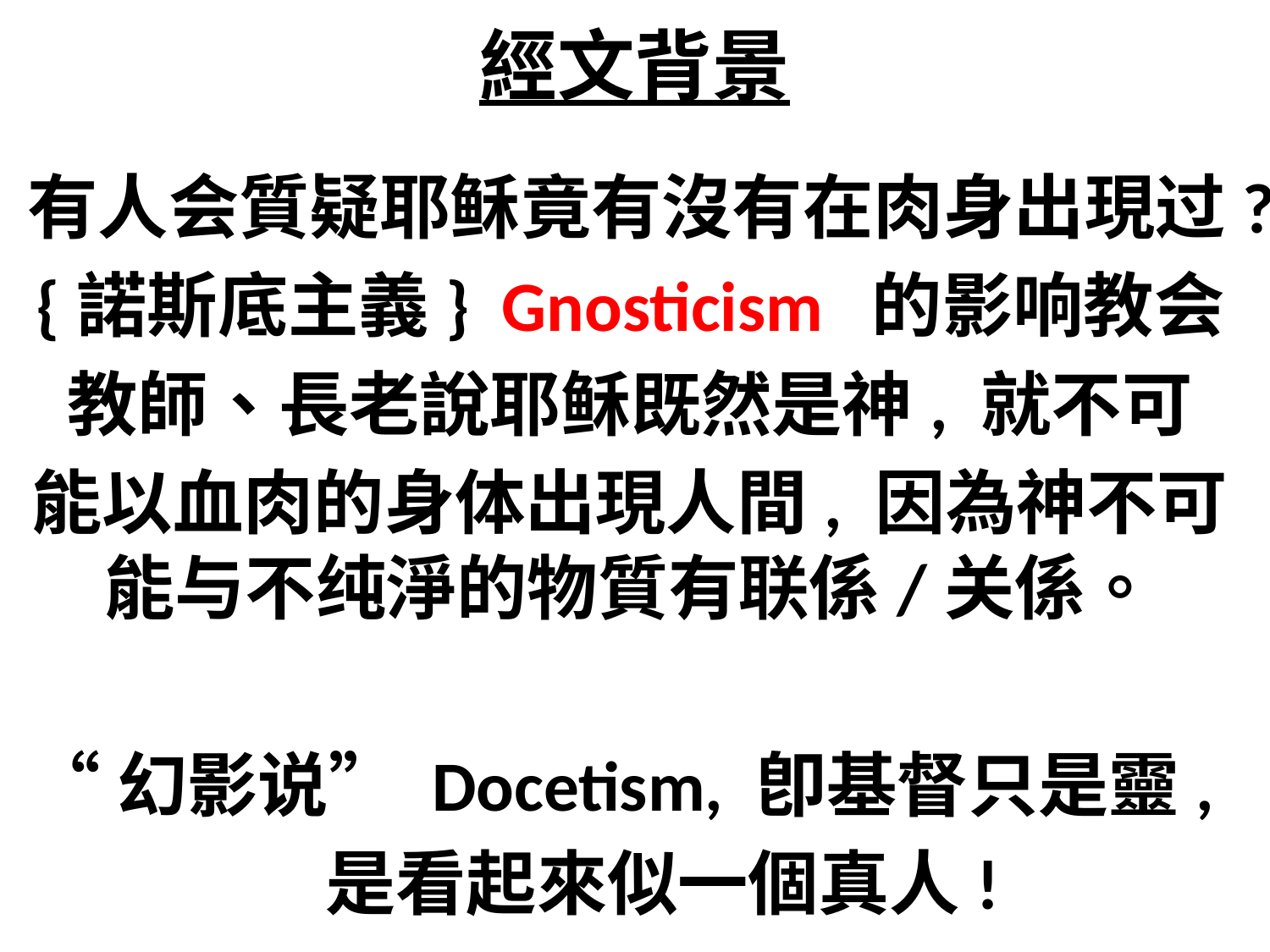

# 經文背景
有人会質疑耶稣竟有沒有在肉身出現过?
{諾斯底主義}  Gnosticism  的影响教会
教師、長老說耶稣既然是神, 就不可
能以血肉的身体出現人間, 因為神不可能与不纯淨的物質有联係/关係。

“幻影说” Docetism, 卽基督只是靈,
    是看起來似一個真人!